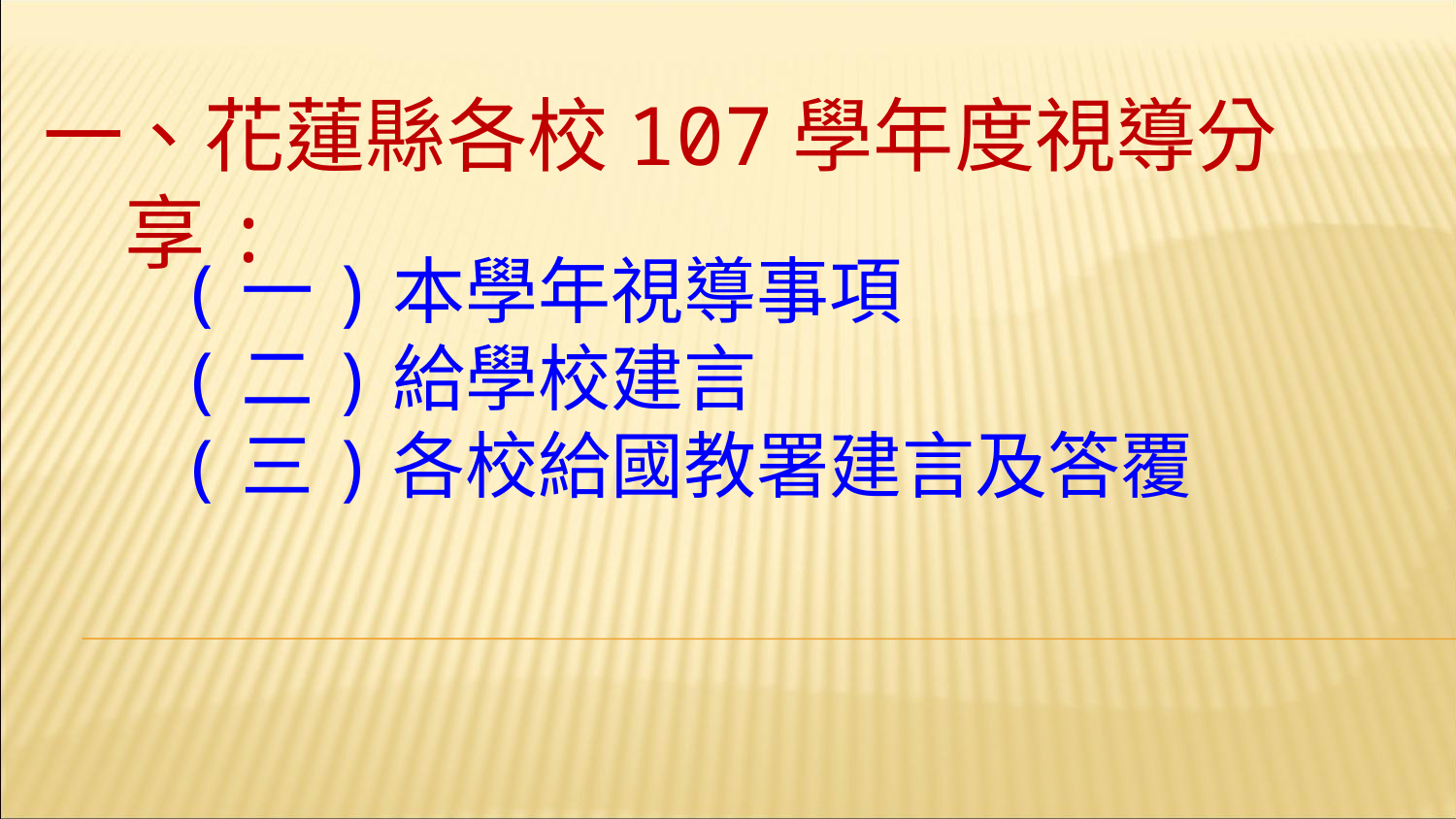

一、花蓮縣各校107學年度視導分享:
(一)本學年視導事項
(二)給學校建言
(三)各校給國教署建言及答覆